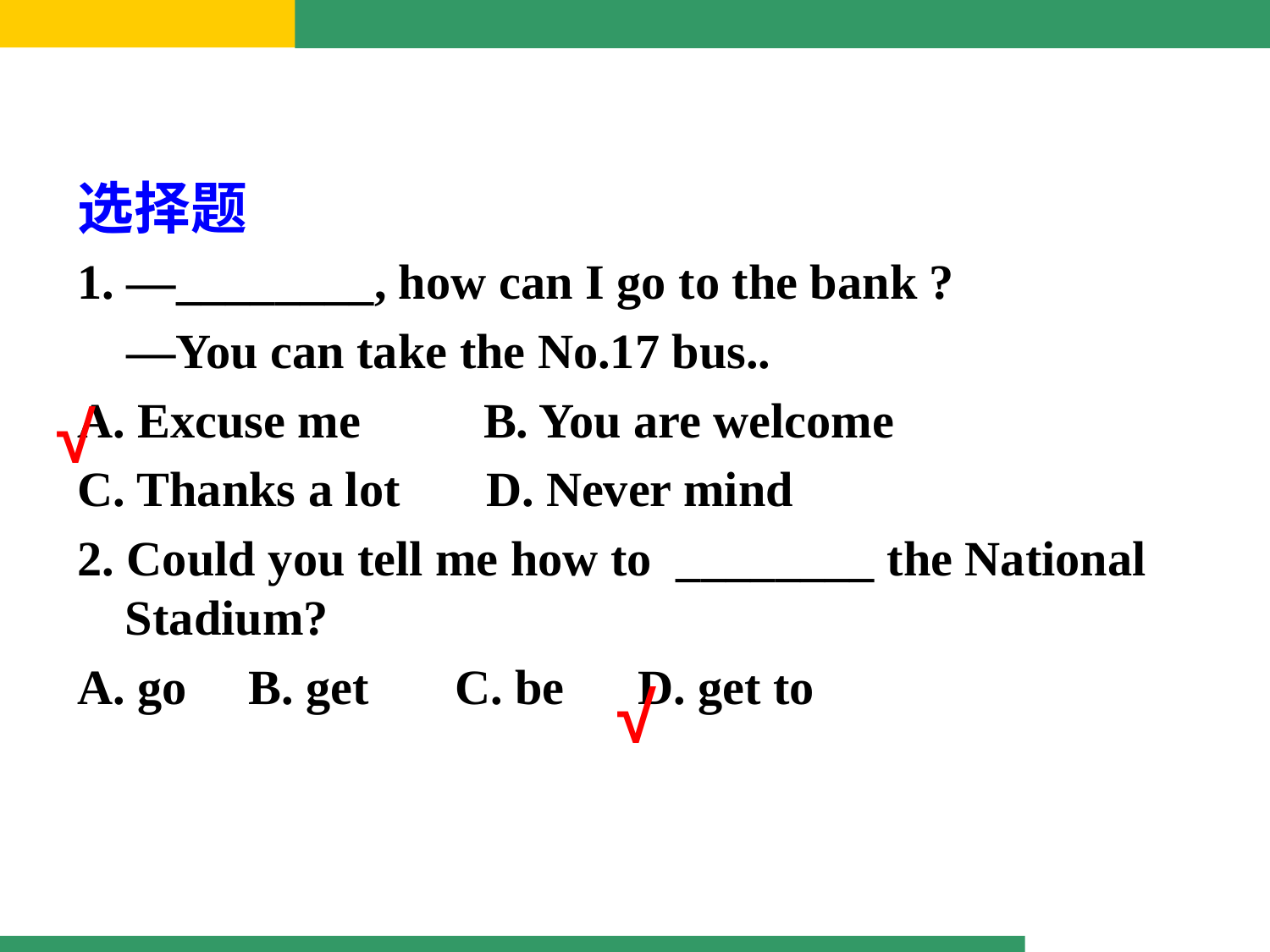

选择题
1. —________, how can I go to the bank ?
    —You can take the No.17 bus..
A. Excuse me          B. You are welcome
C. Thanks a lot       D. Never mind
2. Could you tell me how to  ________ the National Stadium?
A. go     B. get       C. be      D. get to
√
√